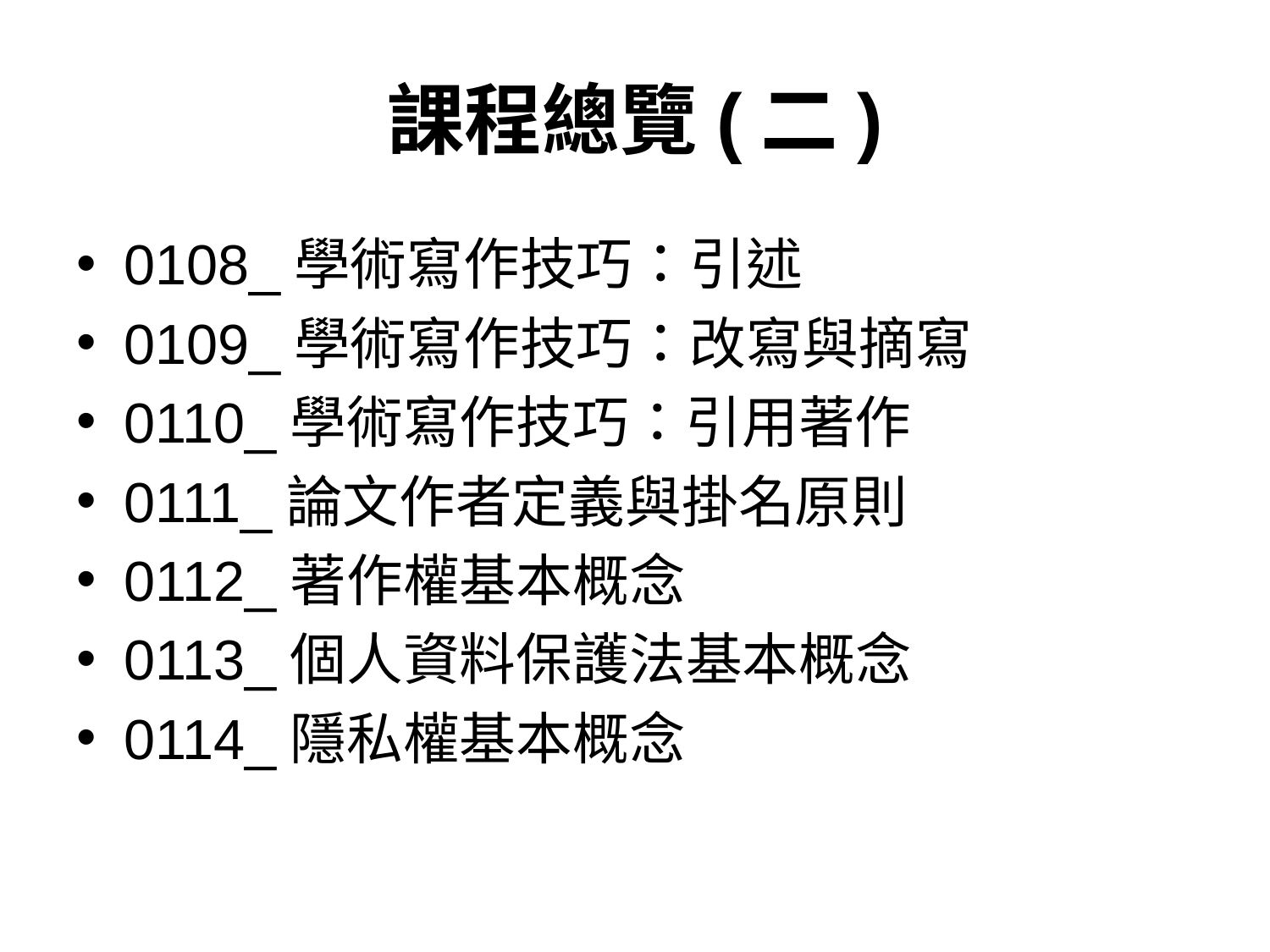

# 課程總覽(二)
0108_學術寫作技巧：引述
0109_學術寫作技巧：改寫與摘寫
0110_學術寫作技巧：引用著作
0111_論文作者定義與掛名原則
0112_著作權基本概念
0113_個人資料保護法基本概念
0114_隱私權基本概念